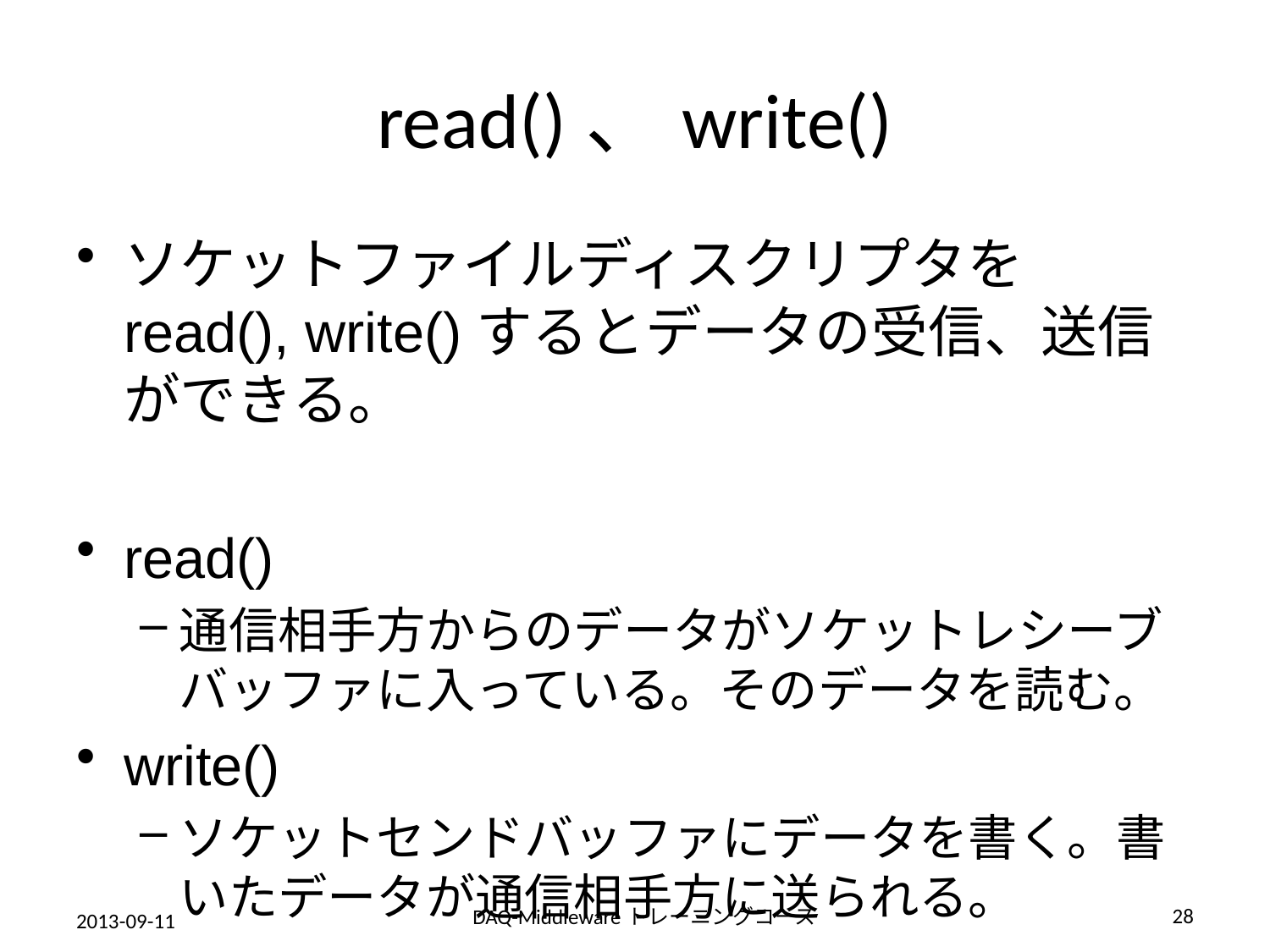

# read()、write()
ソケットファイルディスクリプタをread(), write()するとデータの受信、送信ができる。

read()
通信相手方からのデータがソケットレシーブバッファに入っている。そのデータを読む。
write()
ソケットセンドバッファにデータを書く。書いたデータが通信相手方に送られる。

28
DAQ-Middlewareトレーニングコース
2013-09-11